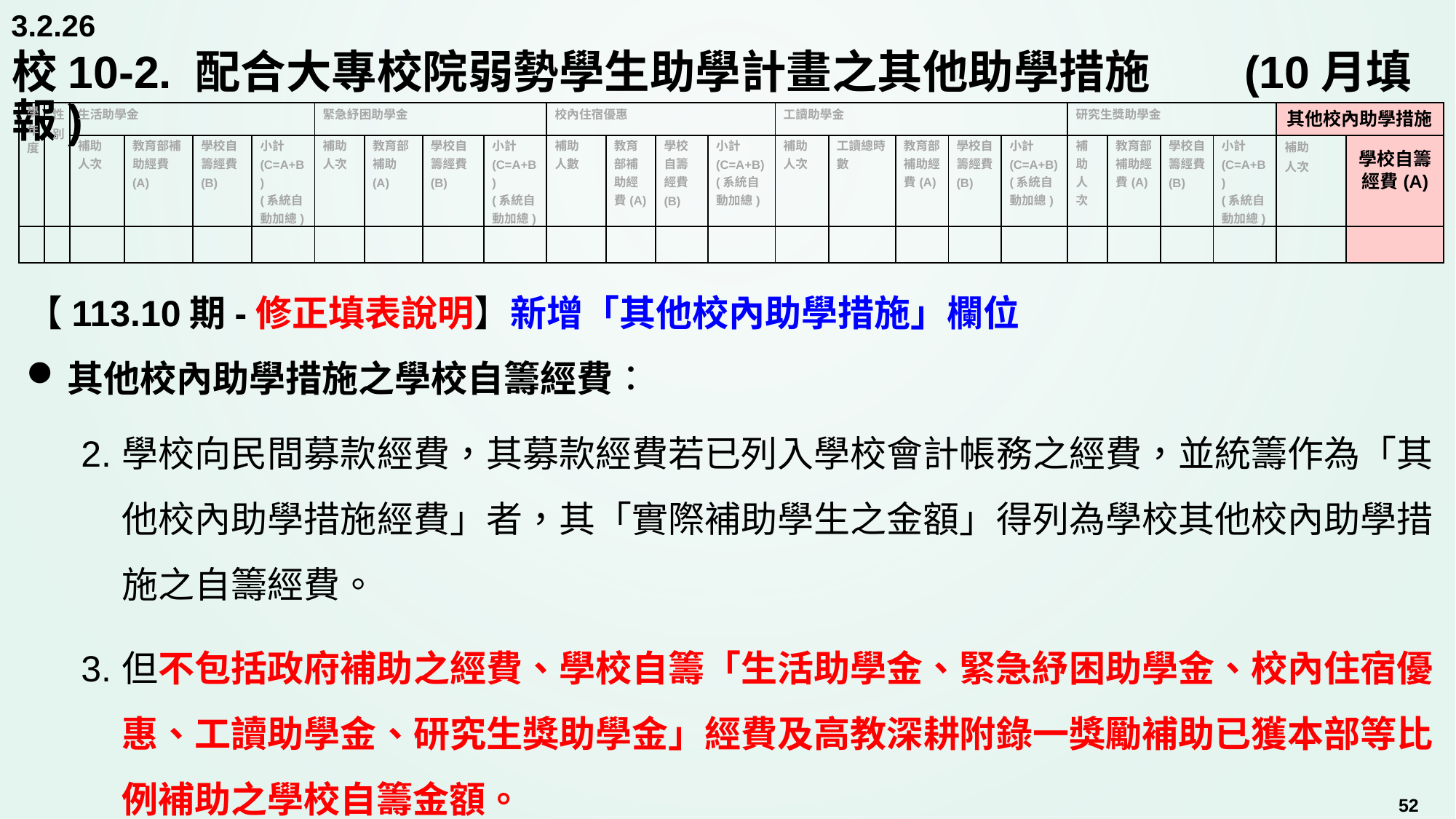

3.2.26
# 校10-2. 配合大專校院弱勢學生助學計畫之其他助學措施	  (10月填報)
| 學年度 | 性別 | 生活助學金 |  |  |  | 緊急紓困助學金 |  |  |  | 校內住宿優惠 |  |  |  | 工讀助學金 |  |  |  |  | 研究生獎助學金 |  |  |  | 其他校內助學措施 |  |
| --- | --- | --- | --- | --- | --- | --- | --- | --- | --- | --- | --- | --- | --- | --- | --- | --- | --- | --- | --- | --- | --- | --- | --- | --- |
|  |  | 補助 人次 | 教育部補助經費(A) | 學校自籌經費(B) | 小計(C=A+B) (系統自動加總) | 補助 人次 | 教育部補助(A) | 學校自籌經費(B) | 小計(C=A+B) (系統自動加總) | 補助 人數 | 教育部補助經費(A) | 學校自籌經費(B) | 小計(C=A+B) (系統自動加總) | 補助 人次 | 工讀總時數 | 教育部補助經費(A) | 學校自籌經費(B) | 小計(C=A+B) (系統自動加總) | 補助 人次 | 教育部補助經費(A) | 學校自籌經費(B) | 小計(C=A+B) (系統自動加總) | 補助 人次 | 學校自籌經費(A) |
|  |  |  |  |  |  |  |  |  |  |  |  |  |  |  |  |  |  |  |  |  |  |  |  |  |
【113.10期-修正填表說明】新增「其他校內助學措施」欄位
其他校內助學措施之學校自籌經費：
學校向民間募款經費，其募款經費若已列入學校會計帳務之經費，並統籌作為「其他校內助學措施經費」者，其「實際補助學生之金額」得列為學校其他校內助學措施之自籌經費。
但不包括政府補助之經費、學校自籌「生活助學金、緊急紓困助學金、校內住宿優惠、工讀助學金、研究生獎助學金」經費及高教深耕附錄一獎勵補助已獲本部等比例補助之學校自籌金額。